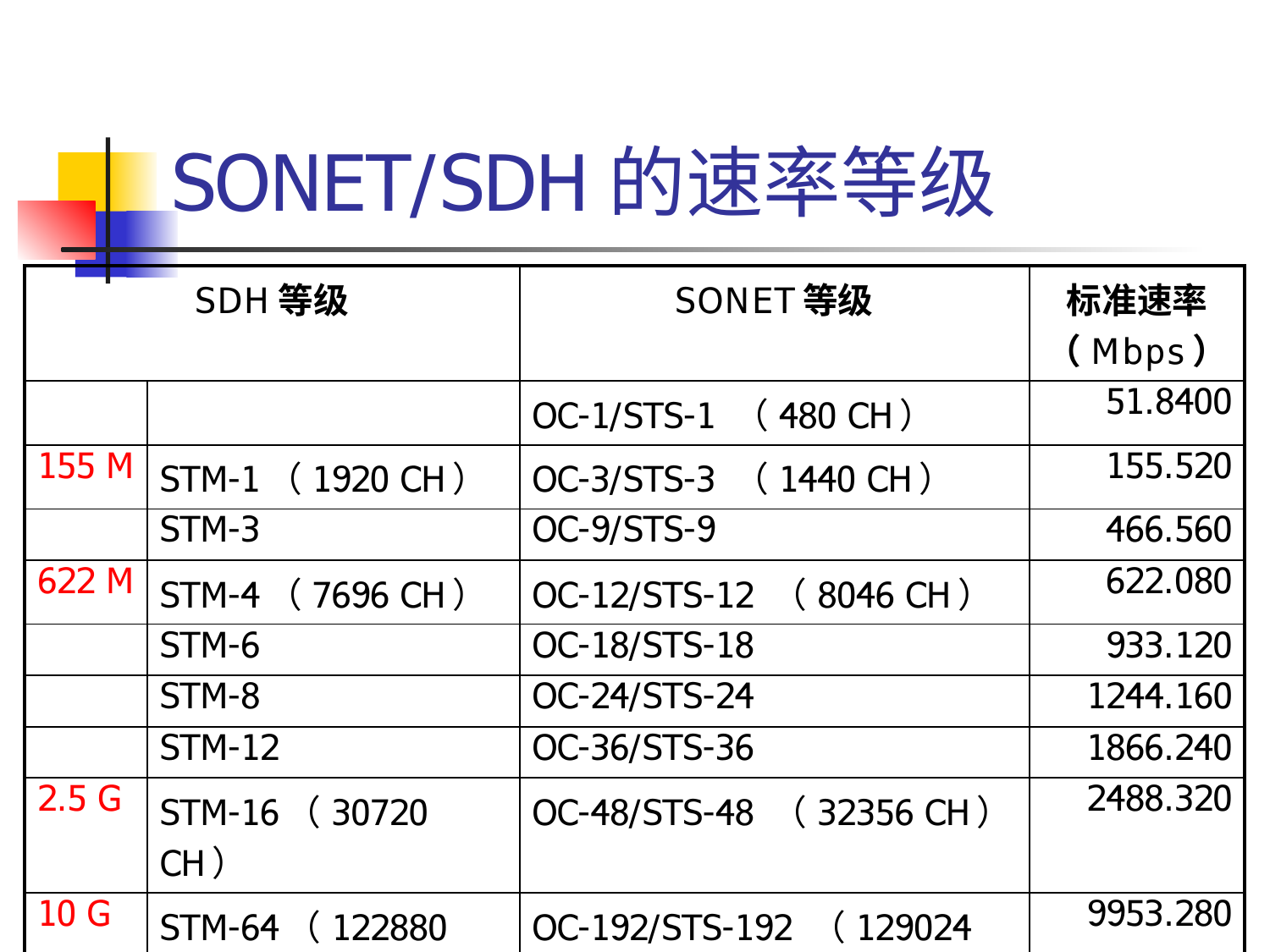

# SONET/SDH的速率等级
| SDH等级 |  | SONET等级 | 标准速率（Mbps） |
| --- | --- | --- | --- |
|  |  | OC-1/STS-1 （480 CH） | 51.8400 |
| 155 M | STM-1（1920 CH） | OC-3/STS-3 （1440 CH） | 155.520 |
|  | STM-3 | OC-9/STS-9 | 466.560 |
| 622 M | STM-4（7696 CH） | OC-12/STS-12 （8046 CH） | 622.080 |
|  | STM-6 | OC-18/STS-18 | 933.120 |
|  | STM-8 | OC-24/STS-24 | 1244.160 |
|  | STM-12 | OC-36/STS-36 | 1866.240 |
| 2.5 G | STM-16（30720 CH） | OC-48/STS-48 （32356 CH） | 2488.320 |
| 10 G | STM-64（122880 CH） | OC-192/STS-192 （129024 CH） | 9953.280 |